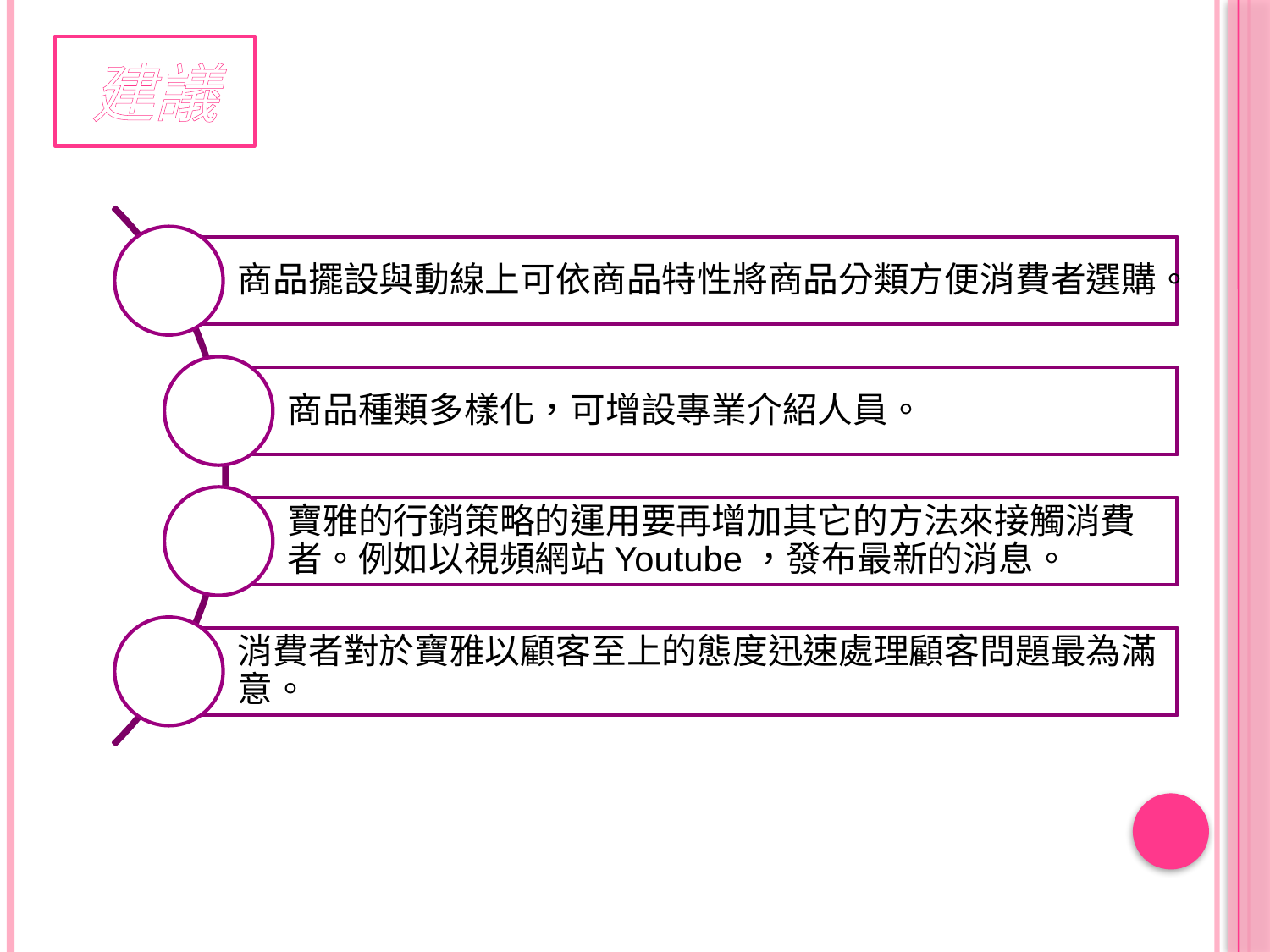

建議
商品擺設與動線上可依商品特性將商品分類方便消費者選購。
商品種類多樣化，可增設專業介紹人員。
寶雅的行銷策略的運用要再增加其它的方法來接觸消費者。例如以視頻網站Youtube，發布最新的消息。
消費者對於寶雅以顧客至上的態度迅速處理顧客問題最為滿意。